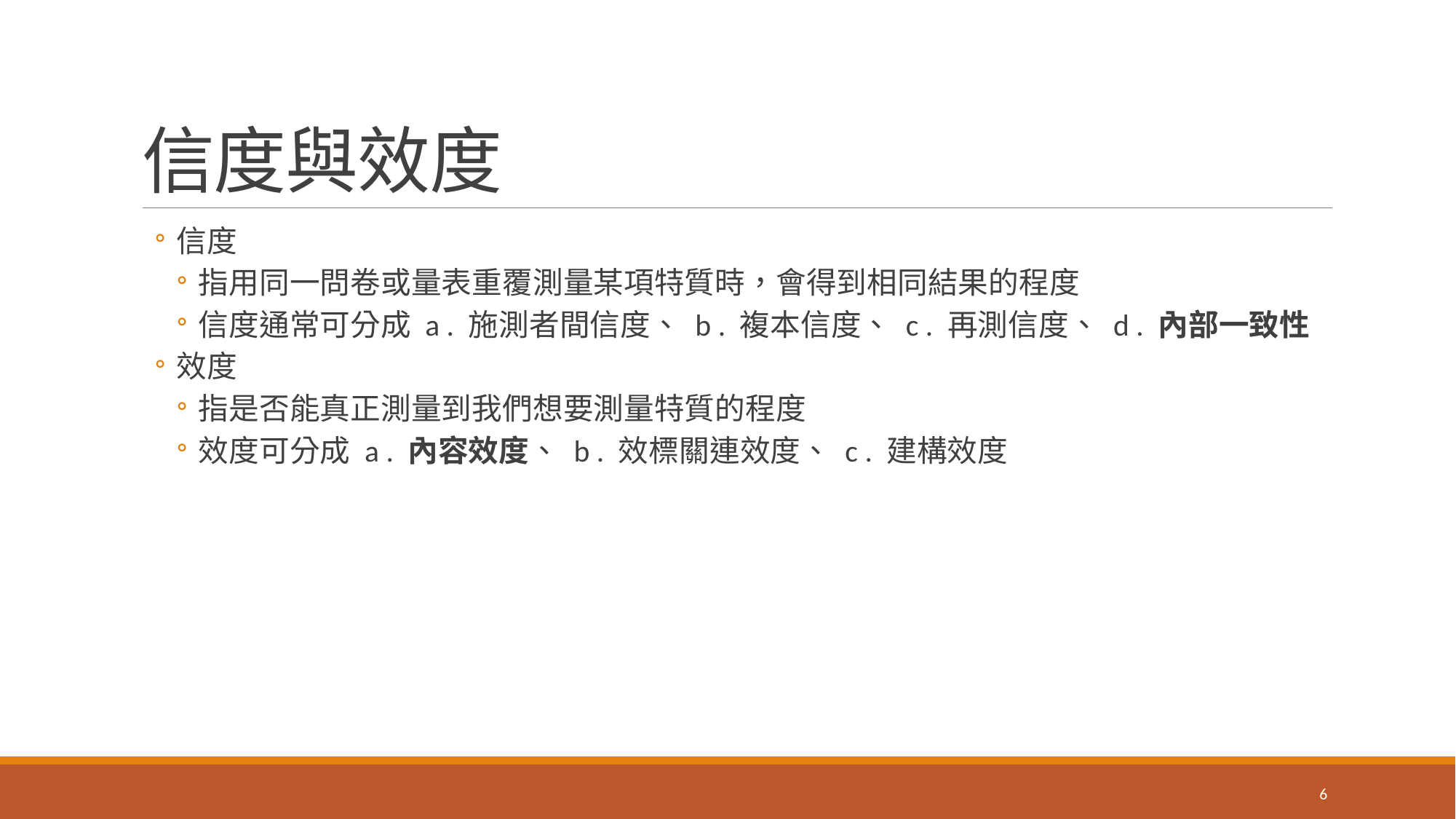

# 信度與效度
信度
指用同一問卷或量表重覆測量某項特質時，會得到相同結果的程度
信度通常可分成 a . 施測者間信度、 b . 複本信度、 c . 再測信度、 d . 內部一致性
效度
指是否能真正測量到我們想要測量特質的程度
效度可分成 a . 內容效度、 b . 效標關連效度、 c . 建構效度
6